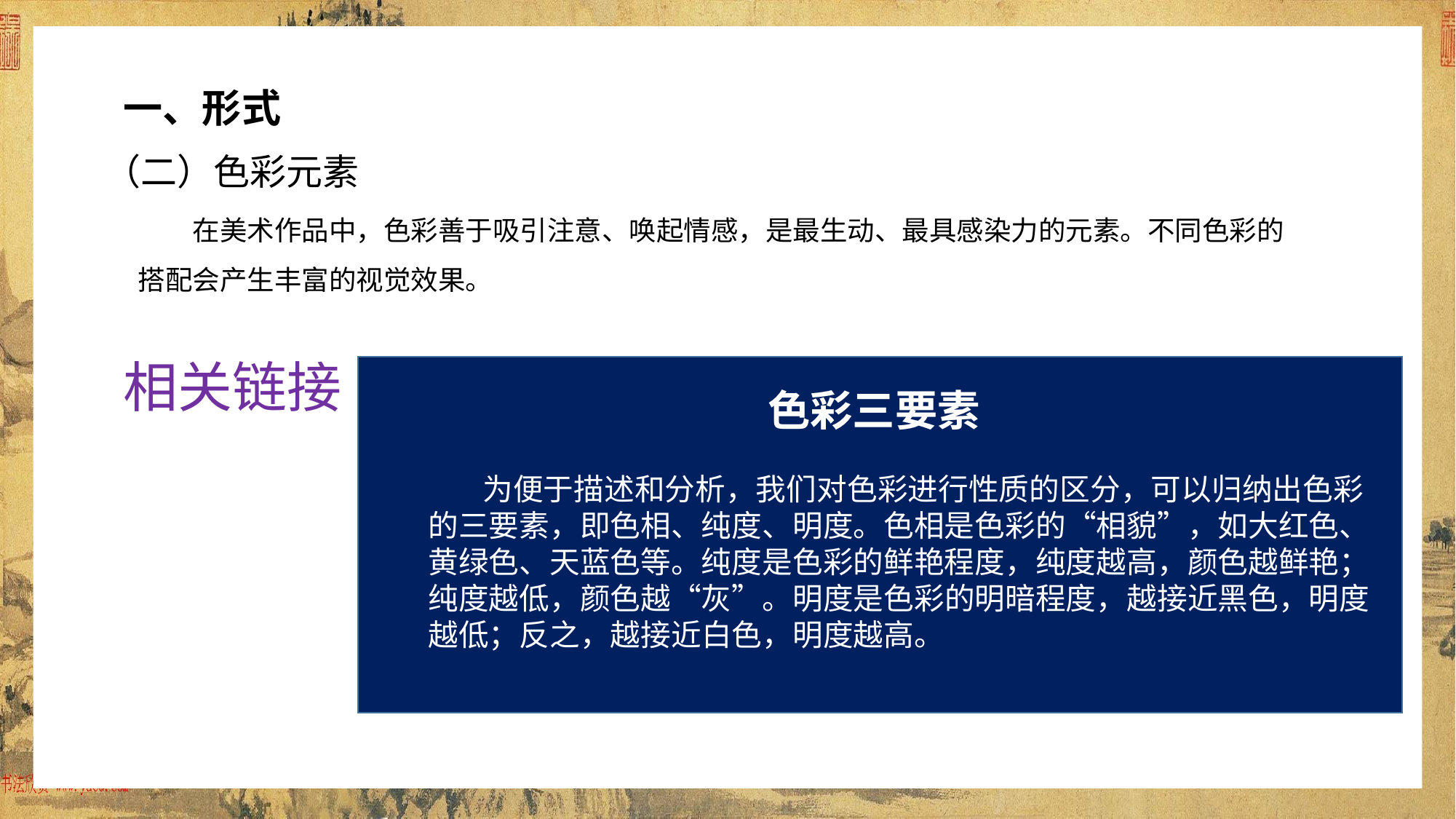

文艺复兴的主要成就
文艺复兴的主要成就，一方面体现在对自然美的欣赏，另一方面体现在对人物面貌、性格、
思想、情感等全方位的细致刻画。艺术家通过对透视法、人体解剖学、明暗画法等的运用，表现
真实的自然景象和生动的人类情感。
一、形式
（二）色彩元素
在美术作品中，色彩善于吸引注意、唤起情感，是最生动、最具感染力的元素。不同色彩的搭配会产生丰富的视觉效果。

相关链接

色彩三要素
为便于描述和分析，我们对色彩进行性质的区分，可以归纳出色彩的三要素，即色相、纯度、明度。色相是色彩的“相貌”，如大红色、黄绿色、天蓝色等。纯度是色彩的鲜艳程度，纯度越高，颜色越鲜艳；纯度越低，颜色越“灰”。明度是色彩的明暗程度，越接近黑色，明度越低；反之，越接近白色，明度越高。